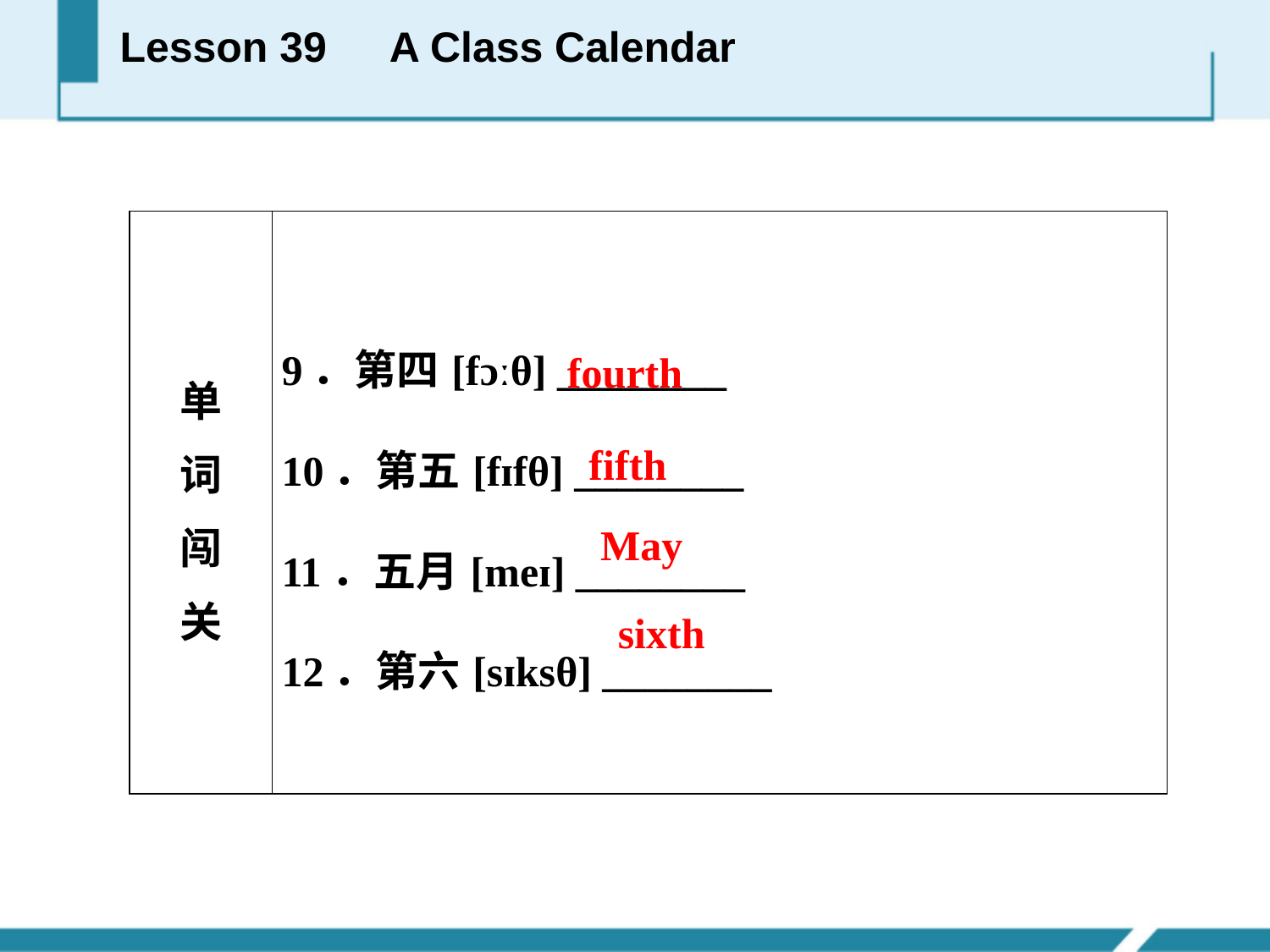

Lesson 39　A Class Calendar
| 单 词 闯 关 | 9．第四[fɔːθ] \_\_\_\_\_\_\_\_ 10．第五[fɪfθ] \_\_\_\_\_\_\_\_ 11．五月[meɪ] \_\_\_\_\_\_\_\_ 12．第六[sɪksθ] \_\_\_\_\_\_\_\_ |
| --- | --- |
fourth

fifth
May
sixth